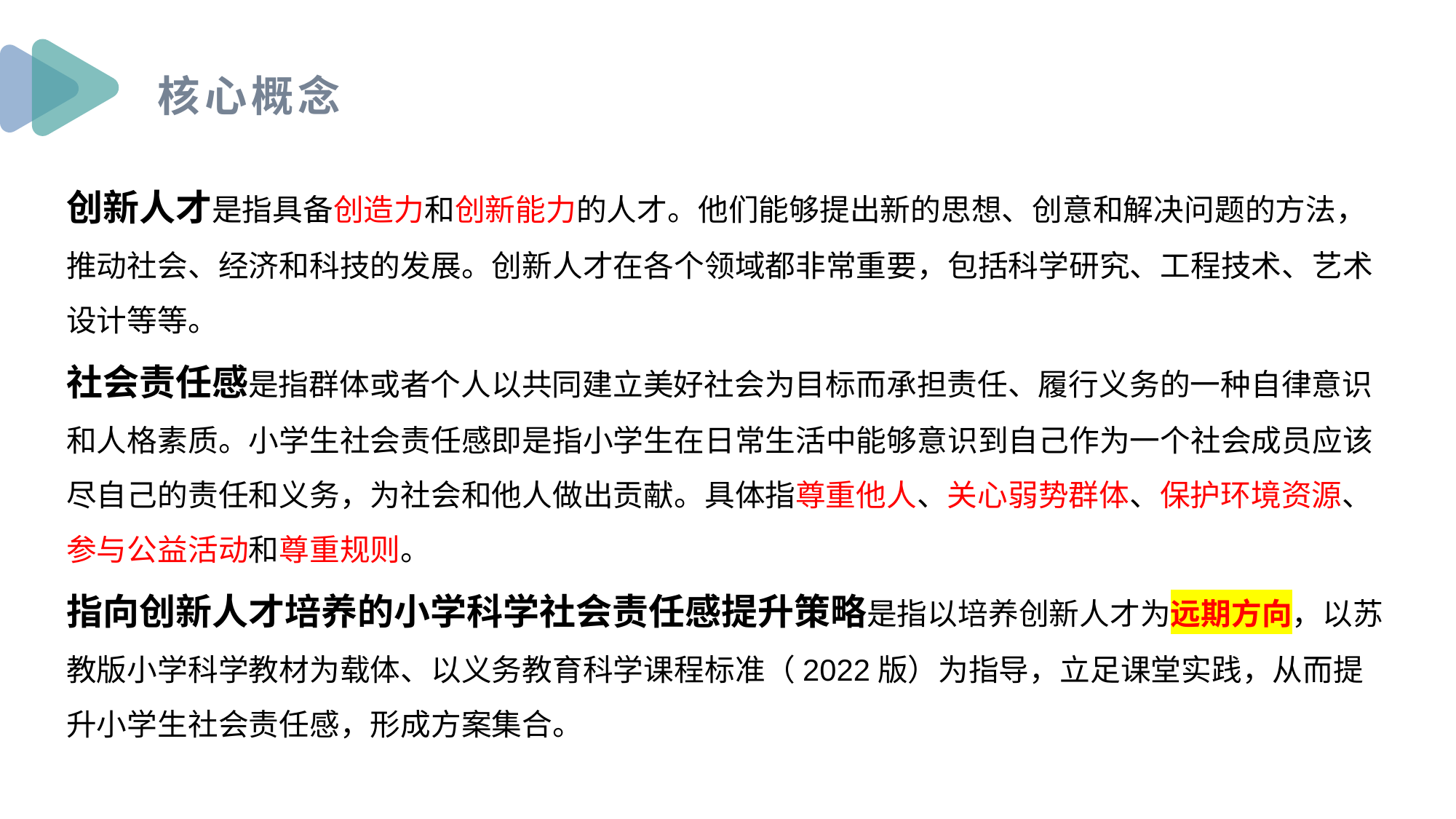

核心概念
创新人才是指具备创造力和创新能力的人才。他们能够提出新的思想、创意和解决问题的方法，推动社会、经济和科技的发展。创新人才在各个领域都非常重要，包括科学研究、工程技术、艺术设计等等。
社会责任感是指群体或者个人以共同建立美好社会为目标而承担责任、履行义务的一种自律意识和人格素质。小学生社会责任感即是指小学生在日常生活中能够意识到自己作为一个社会成员应该尽自己的责任和义务，为社会和他人做出贡献。具体指尊重他人、关心弱势群体、保护环境资源、参与公益活动和尊重规则。
指向创新人才培养的小学科学社会责任感提升策略是指以培养创新人才为远期方向，以苏教版小学科学教材为载体、以义务教育科学课程标准（2022版）为指导，立足课堂实践，从而提升小学生社会责任感，形成方案集合。